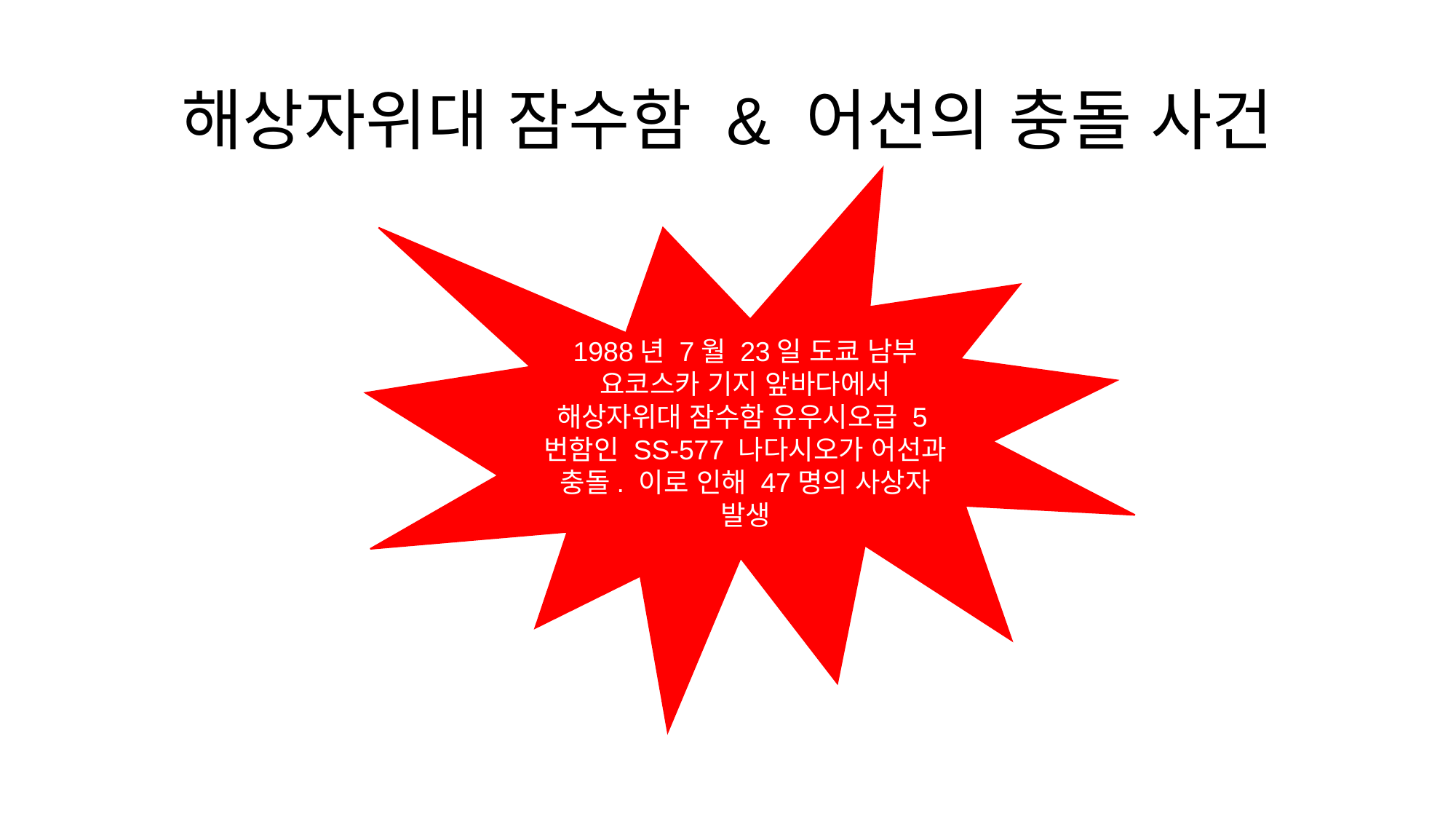

# 해상자위대 잠수함 & 어선의 충돌 사건
1988년 7월 23일 도쿄 남부 요코스카 기지 앞바다에서 해상자위대 잠수함 유우시오급 5번함인 SS-577 나다시오가 어선과 충돌. 이로 인해 47명의 사상자 발생